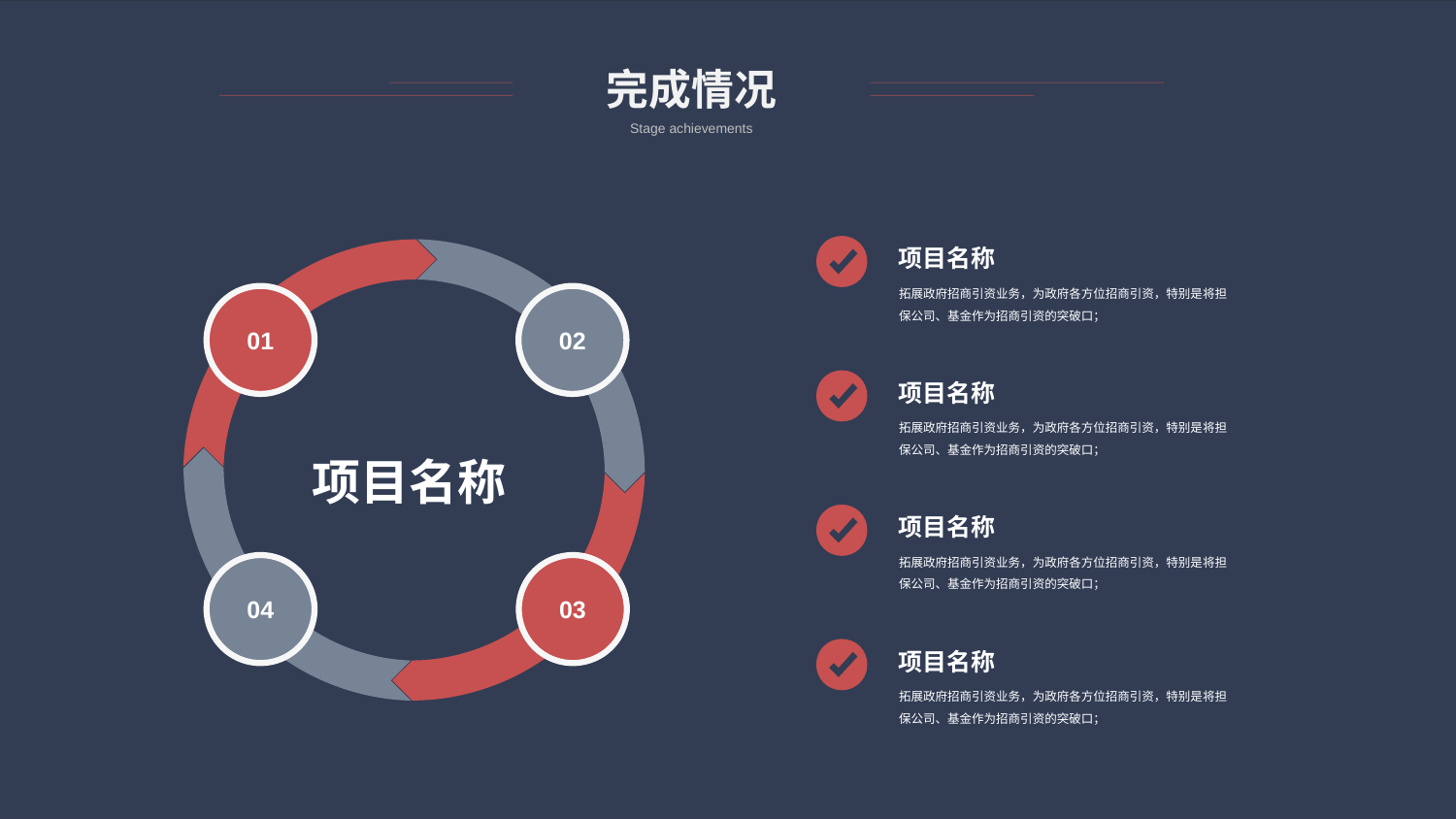

完成情况
Stage achievements
项目名称

拓展政府招商引资业务，为政府各方位招商引资，特别是将担保公司、基金作为招商引资的突破口；
01
02
项目名称

拓展政府招商引资业务，为政府各方位招商引资，特别是将担保公司、基金作为招商引资的突破口；
项目名称

项目名称

拓展政府招商引资业务，为政府各方位招商引资，特别是将担保公司、基金作为招商引资的突破口；
04
03
项目名称

拓展政府招商引资业务，为政府各方位招商引资，特别是将担保公司、基金作为招商引资的突破口；